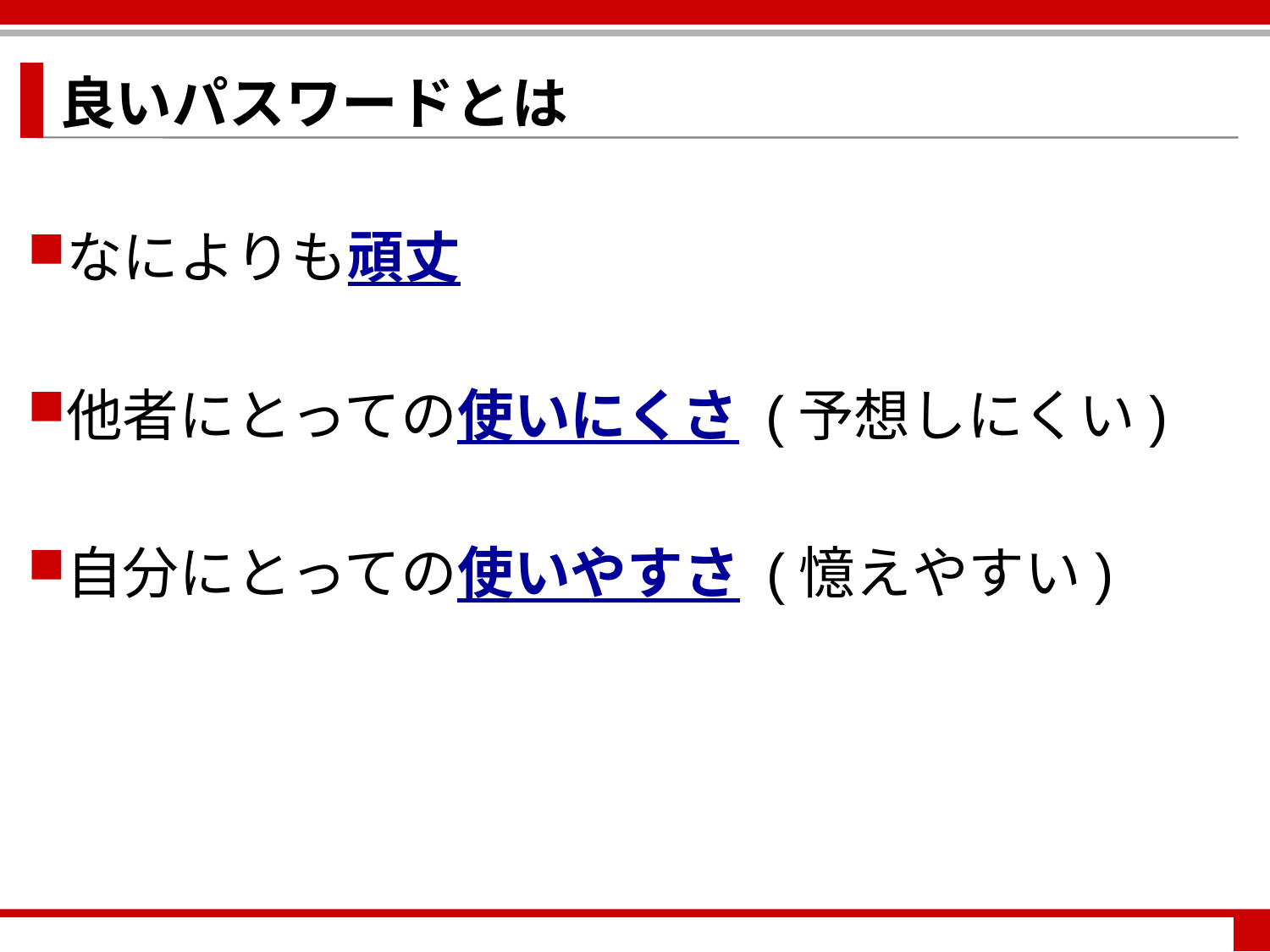

良いパスワードとは

なによりも頑丈

他者にとっての使いにくさ (予想しにくい)

自分にとっての使いやすさ (憶えやすい)